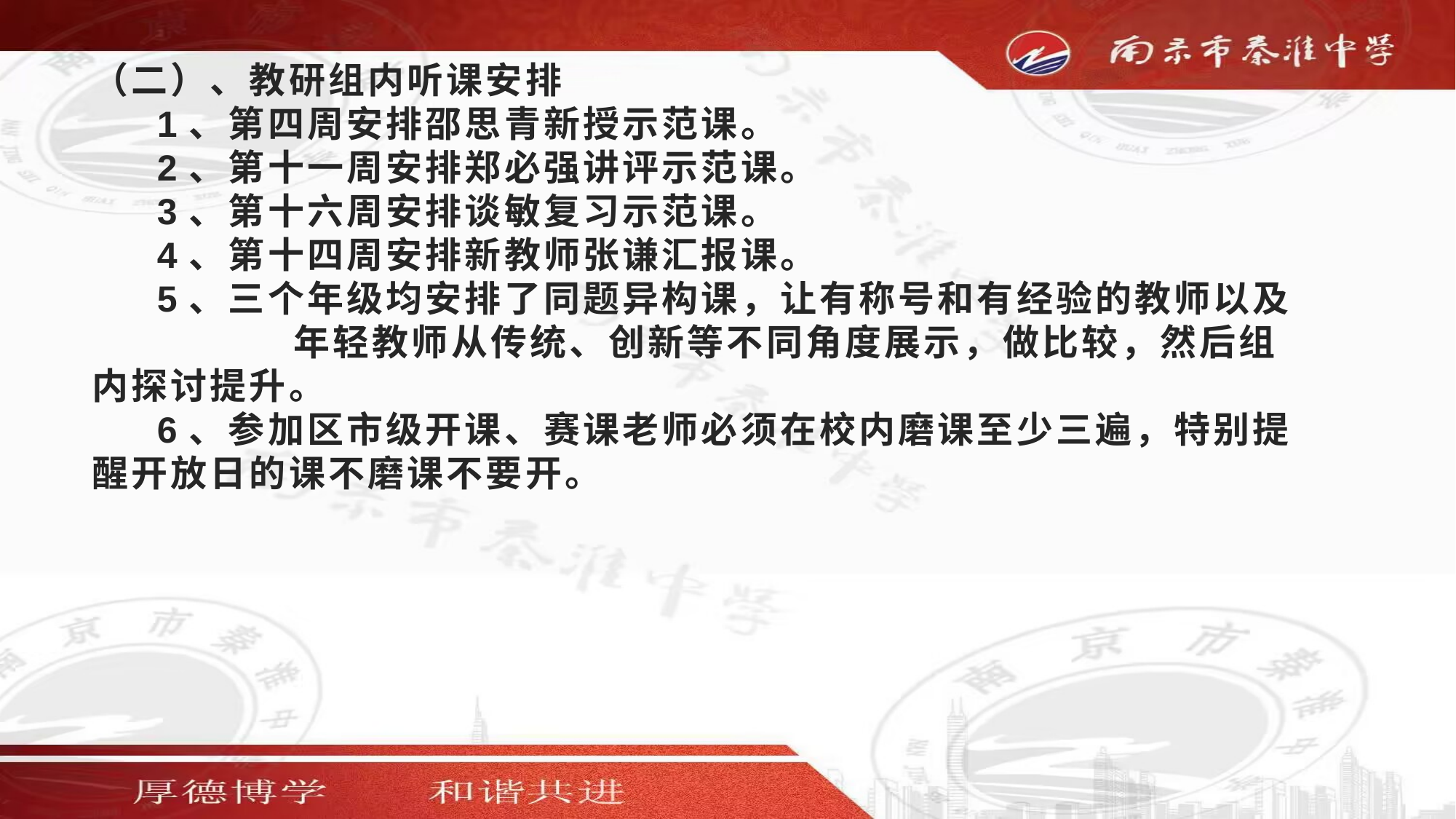

# （二）、教研组内听课安排 1、第四周安排邵思青新授示范课。 2、第十一周安排郑必强讲评示范课。 3、第十六周安排谈敏复习示范课。 4、第十四周安排新教师张谦汇报课。 5、三个年级均安排了同题异构课，让有称号和有经验的教师以及                   年轻教师从传统、创新等不同角度展示，做比较，然后组内探讨提升。 6、参加区市级开课、赛课老师必须在校内磨课至少三遍，特别提醒开放日的课不磨课不要开。